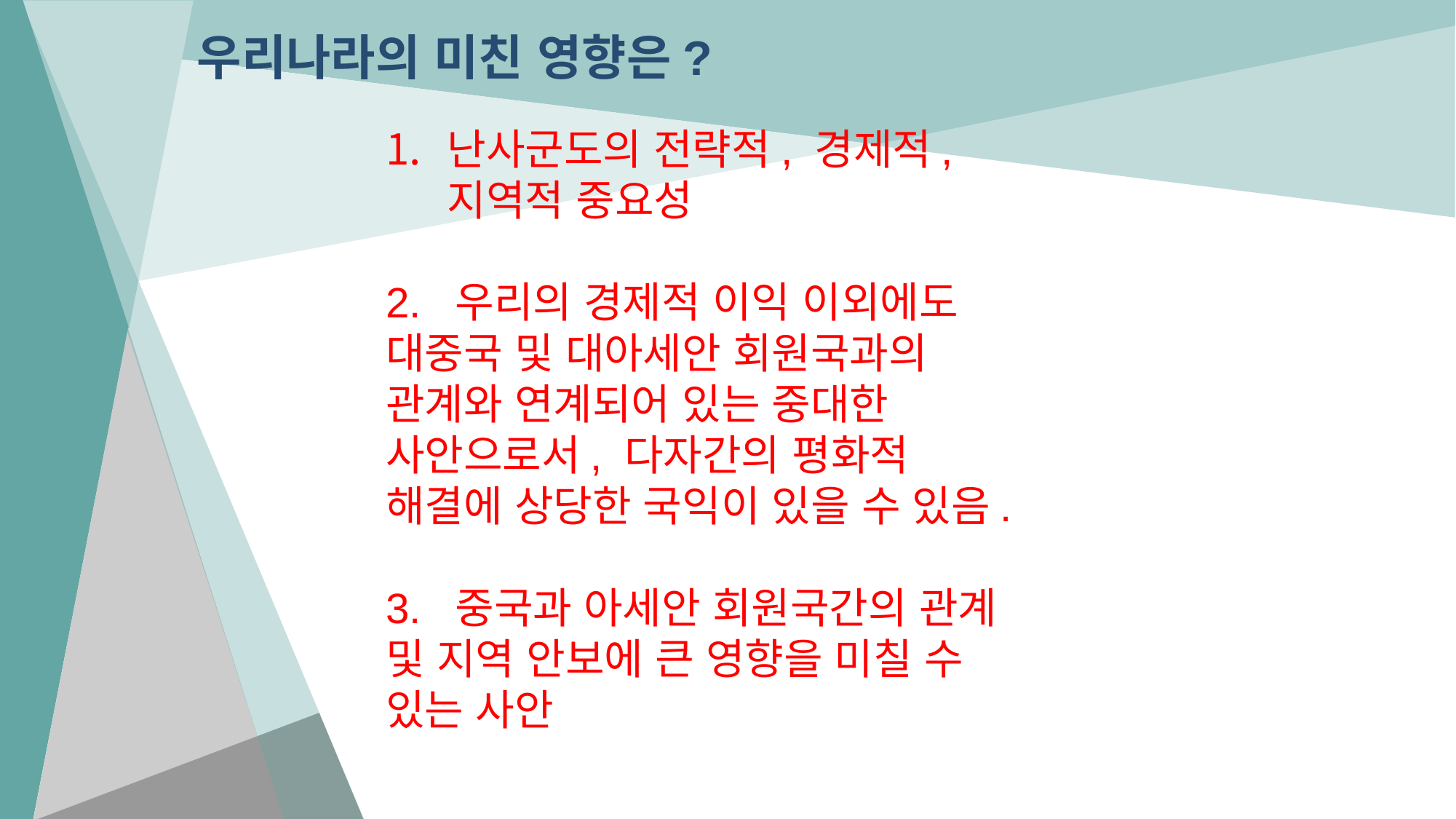

우리나라의 미친 영향은?
난사군도의 전략적, 경제적, 지역적 중요성

2.  우리의 경제적 이익 이외에도 대중국 및 대아세안 회원국과의 관계와 연계되어 있는 중대한 사안으로서, 다자간의 평화적 해결에 상당한 국익이 있을 수 있음.

3.  중국과 아세안 회원국간의 관계 및 지역 안보에 큰 영향을 미칠 수 있는 사안